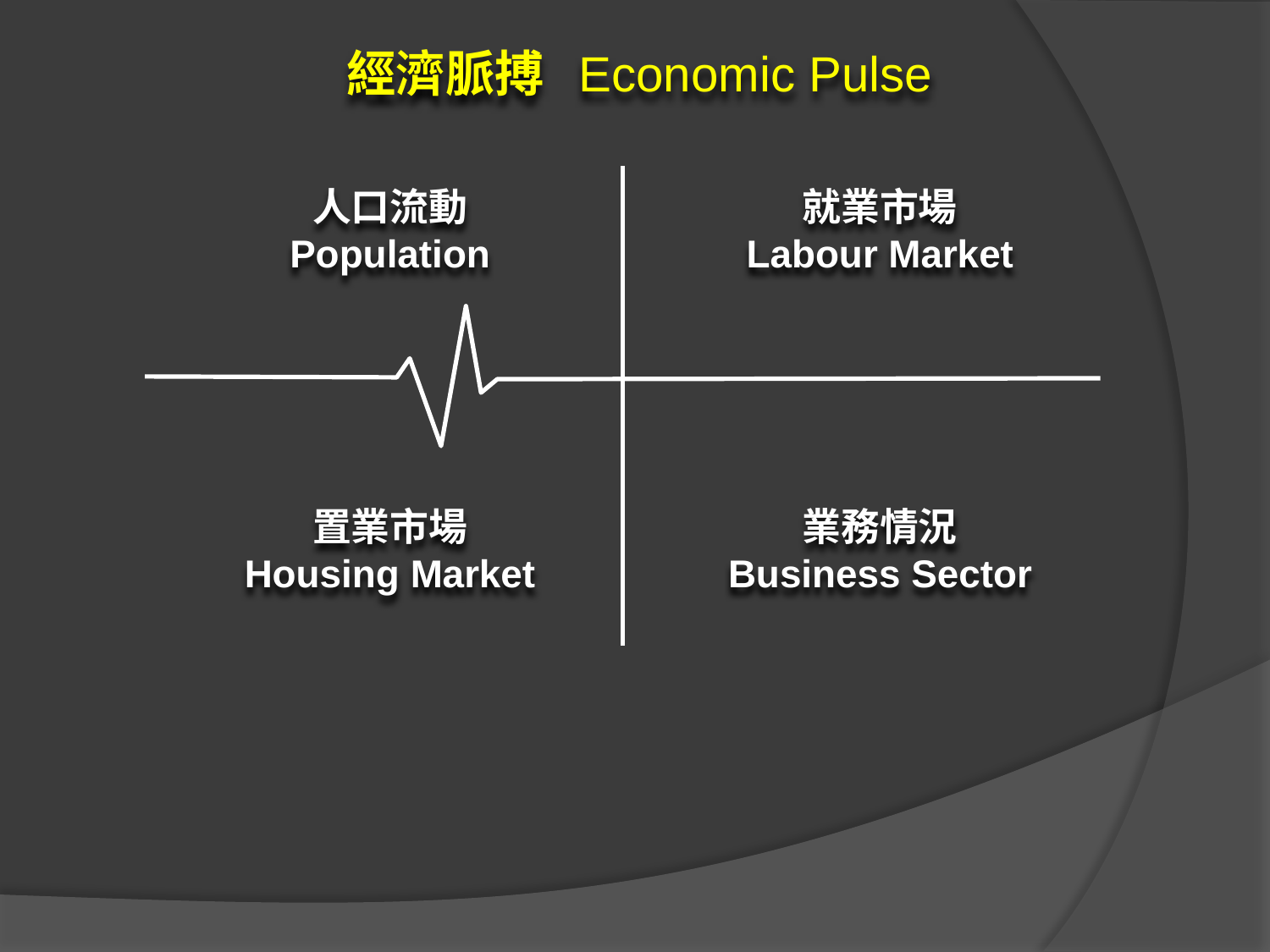

經濟脈搏  Economic Pulse
人口流動
Population
就業市場
Labour Market

置業市場
Housing Market
業務情況
Business Sector